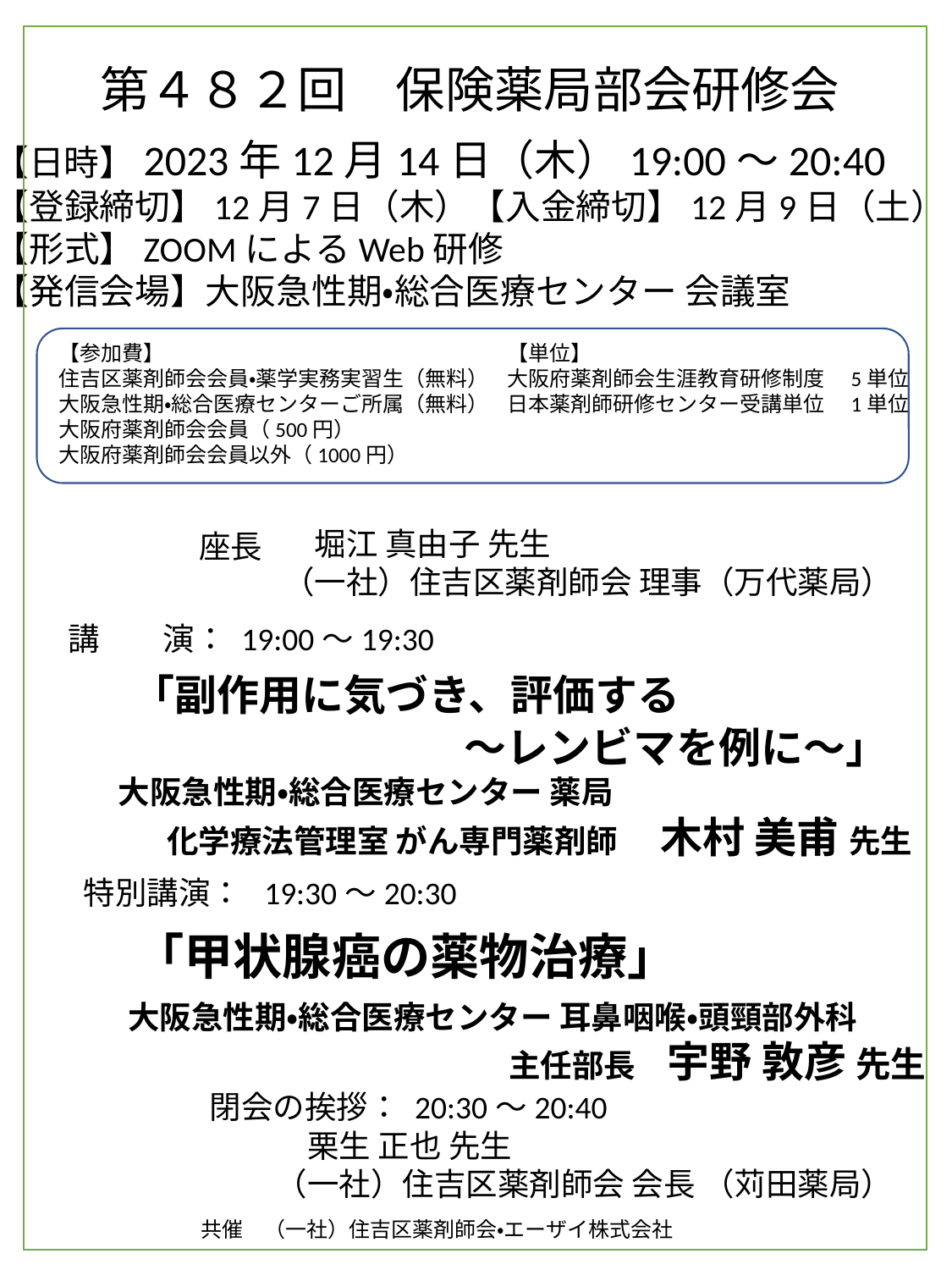

第４８２回　保険薬局部会研修会
【日時】2023年12月14日（木）19:00～20:40
【登録締切】12月7日（木）【入金締切】12月9日（土）
【形式】ZOOMによるWeb研修
【発信会場】大阪急性期・総合医療センター 会議室

【参加費】
住吉区薬剤師会会員・薬学実務実習生（無料）
大阪急性期・総合医療センターご所属（無料）
大阪府薬剤師会会員（500円）
大阪府薬剤師会会員以外（1000円）
【単位】
大阪府薬剤師会生涯教育研修制度　5単位
日本薬剤師研修センター受講単位　1単位
　堀江 真由子 先生
（一社）住吉区薬剤師会 理事（万代薬局）
座長
講　　演： 19:00～19:30
　「副作用に気づき、評価する
　　　　　　　　　～レンビマを例に～」
 大阪急性期・総合医療センター 薬局
　　化学療法管理室 がん専門薬剤師　木村 美甫 先生
特別講演：  19:30～20:30
「甲状腺癌の薬物治療」
大阪急性期・総合医療センター 耳鼻咽喉・頭頸部外科
　　　　　　　　　　　　主任部長　宇野 敦彦 先生
　　　　閉会の挨拶： 20:30～20:40
　栗生 正也 先生
（一社）住吉区薬剤師会 会長 （苅田薬局）
共催　（一社）住吉区薬剤師会・エーザイ株式会社